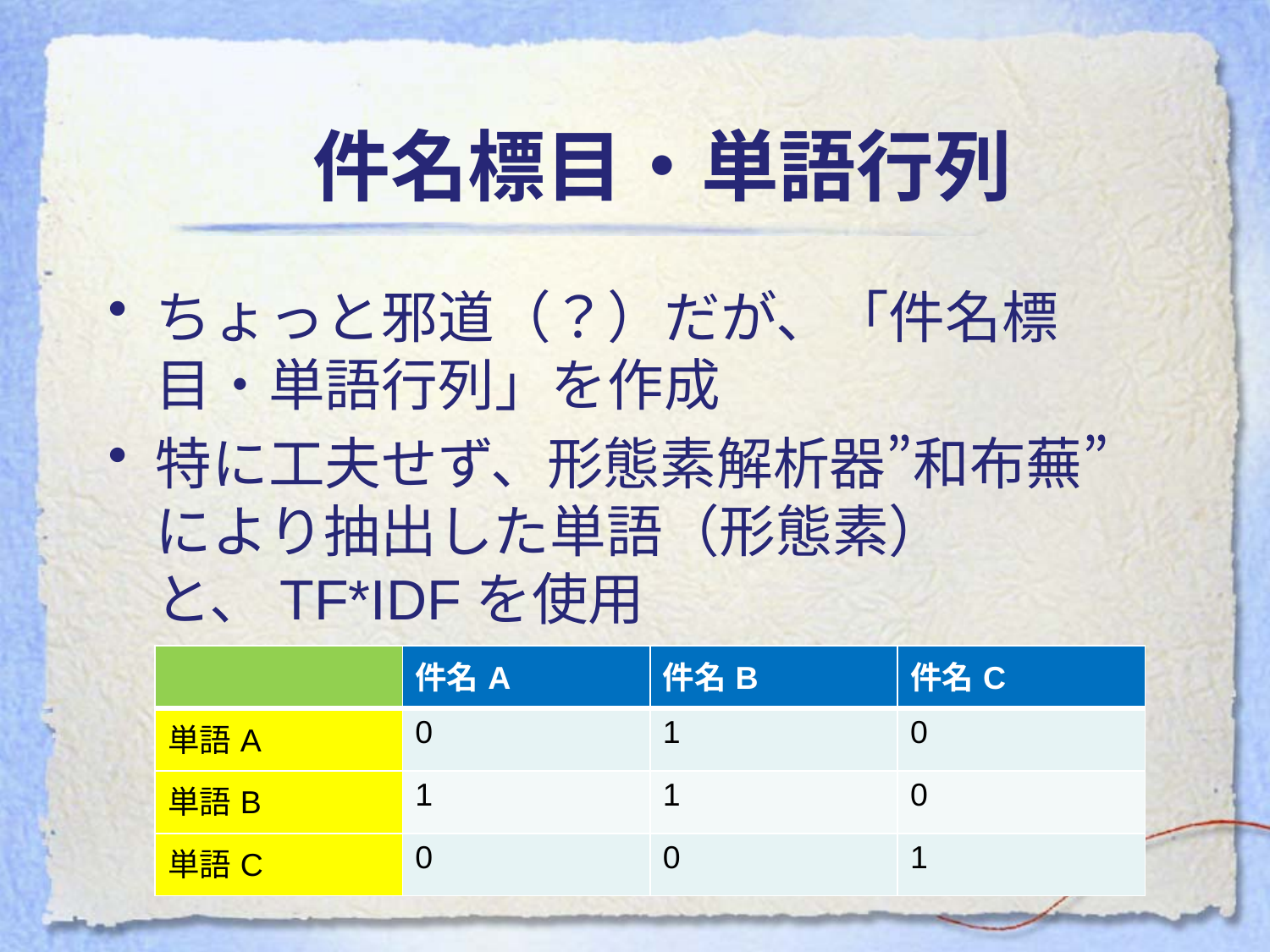

# 件名標目・単語行列
ちょっと邪道（？）だが、「件名標目・単語行列」を作成
特に工夫せず、形態素解析器”和布蕪”により抽出した単語（形態素）と、TF*IDFを使用
|  | 件名A | 件名B | 件名C |
| --- | --- | --- | --- |
| 単語A | 0 | 1 | 0 |
| 単語B | 1 | 1 | 0 |
| 単語C | 0 | 0 | 1 |